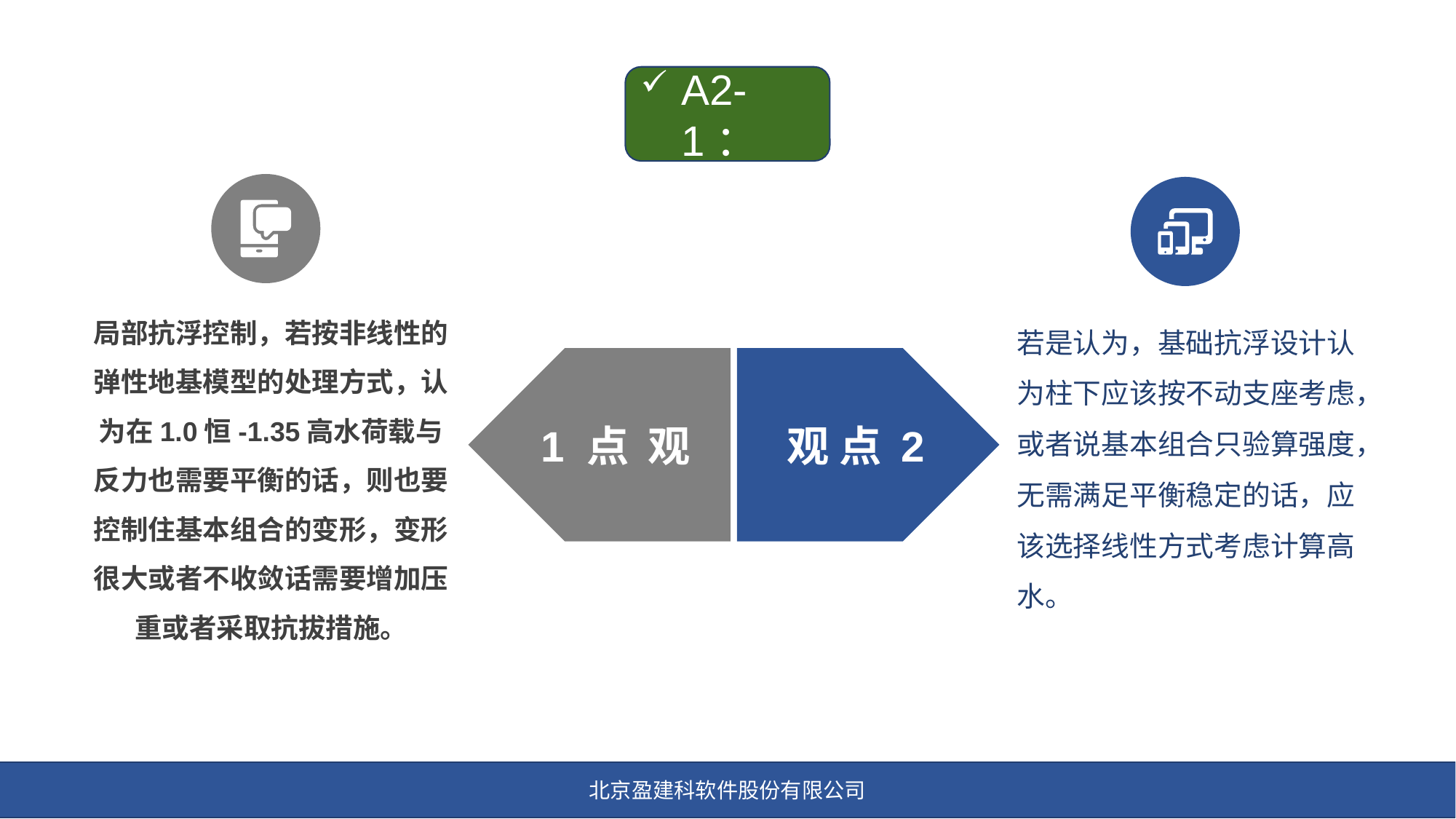

A2-1：

局部抗浮控制，若按非线性的弹性地基模型的处理方式，认为在1.0恒-1.35高水荷载与反力也需要平衡的话，则也要控制住基本组合的变形，变形很大或者不收敛话需要增加压重或者采取抗拔措施。
若是认为，基础抗浮设计认为柱下应该按不动支座考虑，或者说基本组合只验算强度，无需满足平衡稳定的话，应该选择线性方式考虑计算高水。
1 点  观
   观 点 2